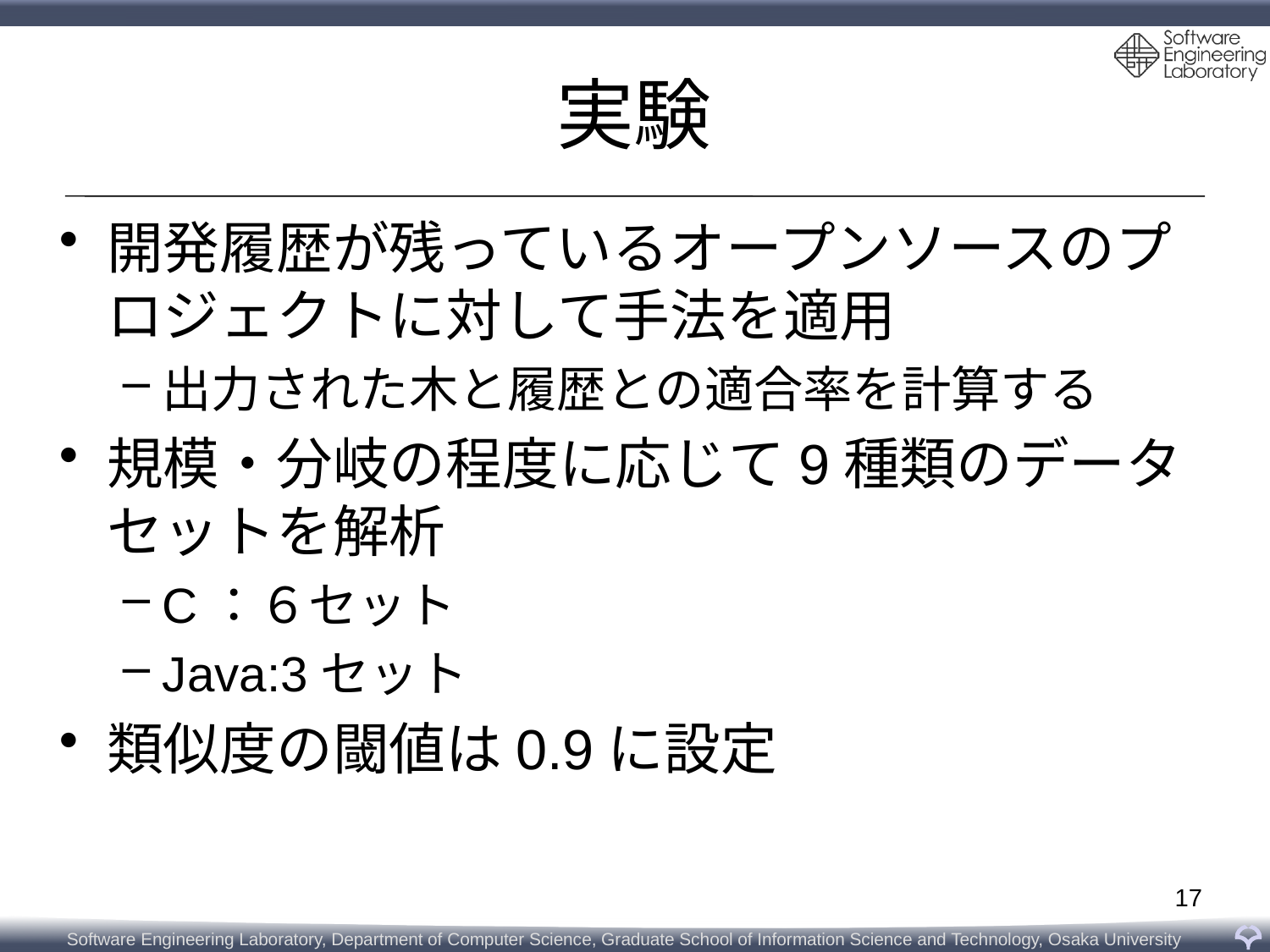

# 実験
開発履歴が残っているオープンソースのプロジェクトに対して手法を適用
出力された木と履歴との適合率を計算する
規模・分岐の程度に応じて9種類のデータセットを解析
C：６セット
Java:3セット
類似度の閾値は0.9に設定
17